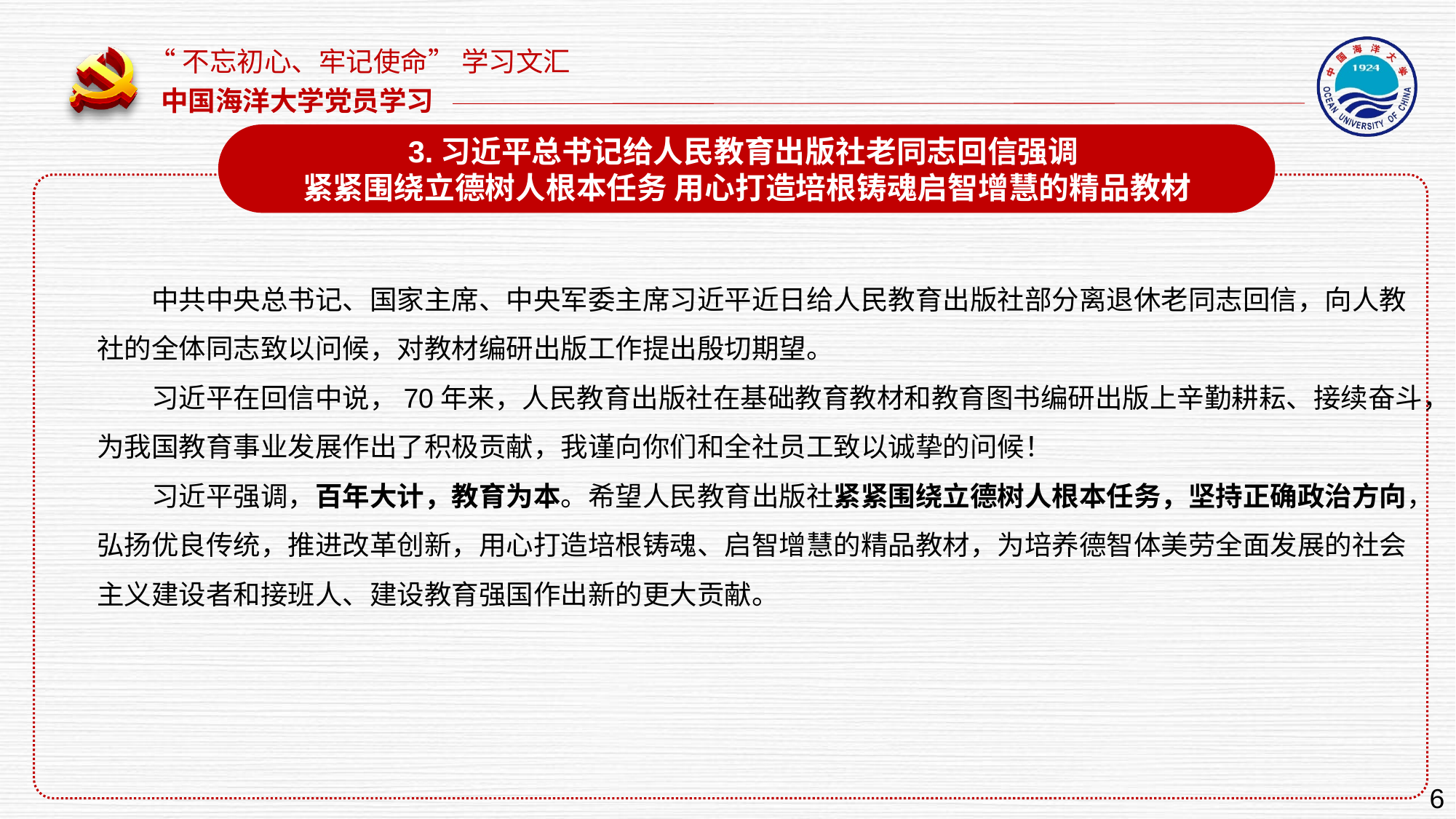

3.习近平总书记给人民教育出版社老同志回信强调
紧紧围绕立德树人根本任务 用心打造培根铸魂启智增慧的精品教材

中共中央总书记、国家主席、中央军委主席习近平近日给人民教育出版社部分离退休老同志回信，向人教社的全体同志致以问候，对教材编研出版工作提出殷切期望。
习近平在回信中说，70年来，人民教育出版社在基础教育教材和教育图书编研出版上辛勤耕耘、接续奋斗，为我国教育事业发展作出了积极贡献，我谨向你们和全社员工致以诚挚的问候！
习近平强调，百年大计，教育为本。希望人民教育出版社紧紧围绕立德树人根本任务，坚持正确政治方向，弘扬优良传统，推进改革创新，用心打造培根铸魂、启智增慧的精品教材，为培养德智体美劳全面发展的社会主义建设者和接班人、建设教育强国作出新的更大贡献。

6